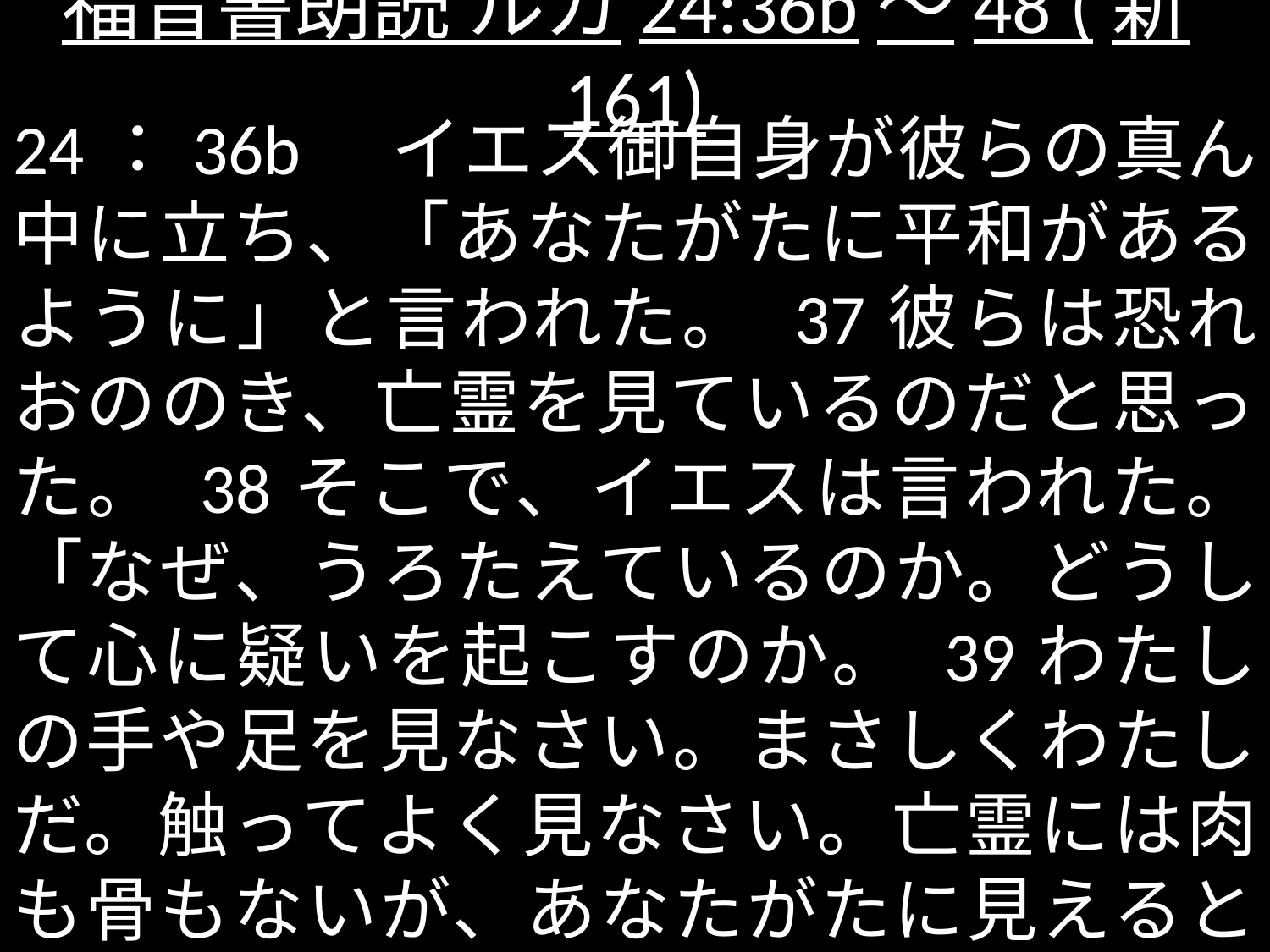

# 福音書朗読 ルカ24:36b～48 (新161)
24：36b　イエス御自身が彼らの真ん中に立ち、「あなたがたに平和があるように」と言われた。 37彼らは恐れおののき、亡霊を見ているのだと思った。 38そこで、イエスは言われた。「なぜ、うろたえているのか。どうして心に疑いを起こすのか。 39わたしの手や足を見なさい。まさしくわたしだ。触ってよく見なさい。亡霊には肉も骨もないが、あなたがたに見えるとおり、わたしにはそれがある。」